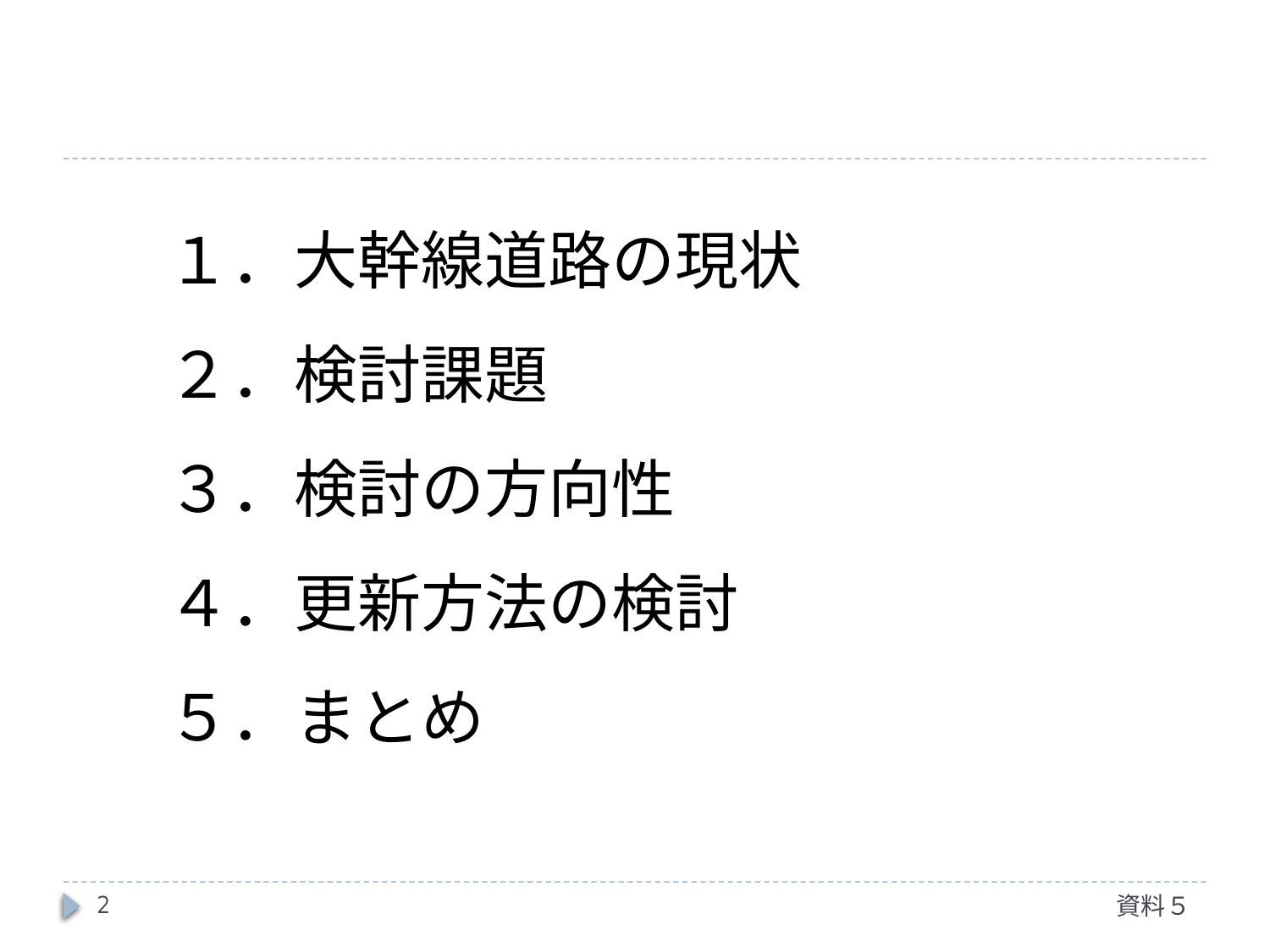

１．大幹線道路の現状
２．検討課題
３．検討の方向性
４．更新方法の検討
５．まとめ
2
資料５